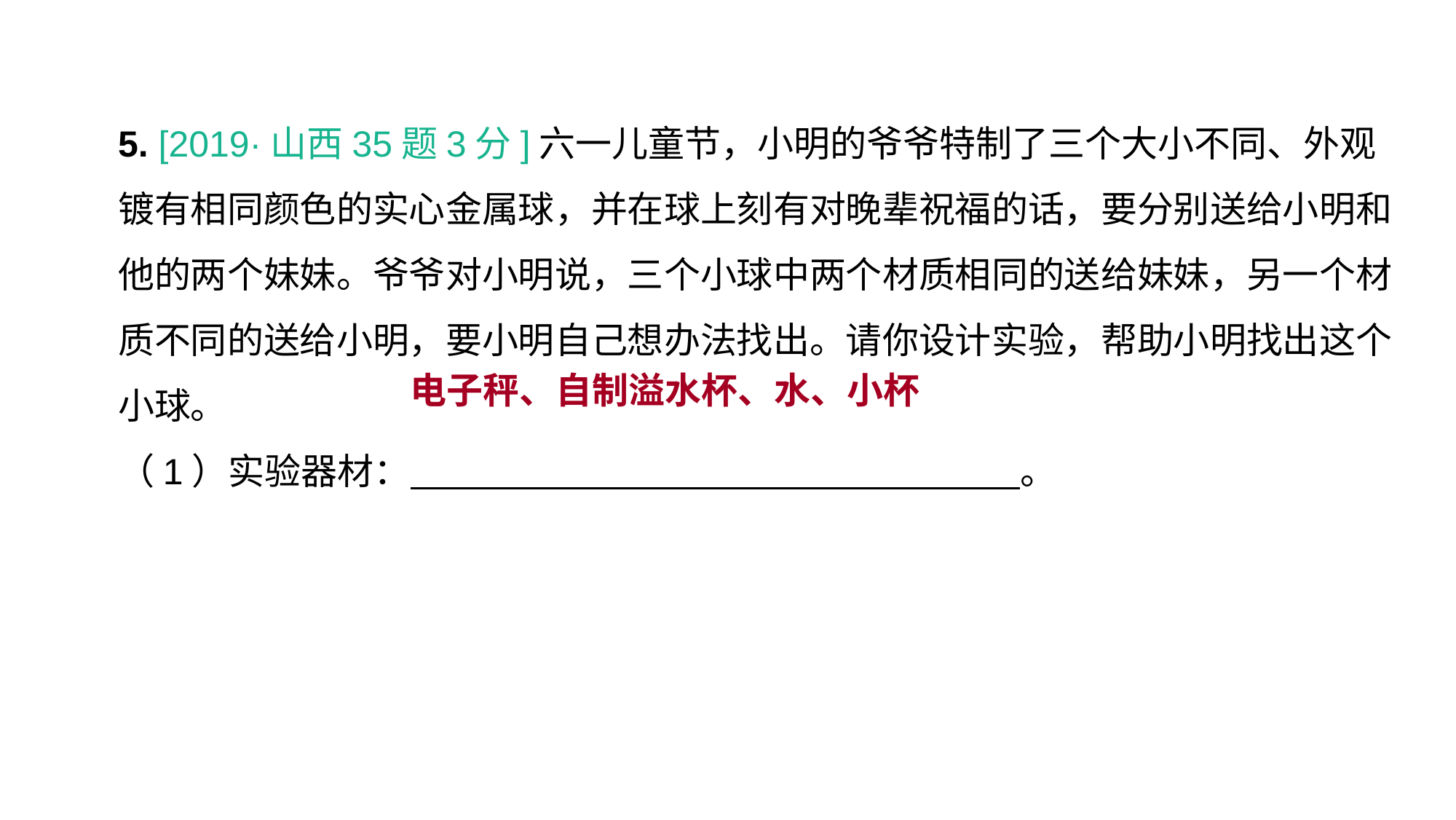

5. [2019·山西35题3分]六一儿童节，小明的爷爷特制了三个大小不同、外观镀有相同颜色的实心金属球，并在球上刻有对晚辈祝福的话，要分别送给小明和他的两个妹妹。爷爷对小明说，三个小球中两个材质相同的送给妹妹，另一个材质不同的送给小明，要小明自己想办法找出。请你设计实验，帮助小明找出这个小球。
（1）实验器材：　                                                                      。
真题回顾 把握考向
电子秤、自制溢水杯、水、小杯